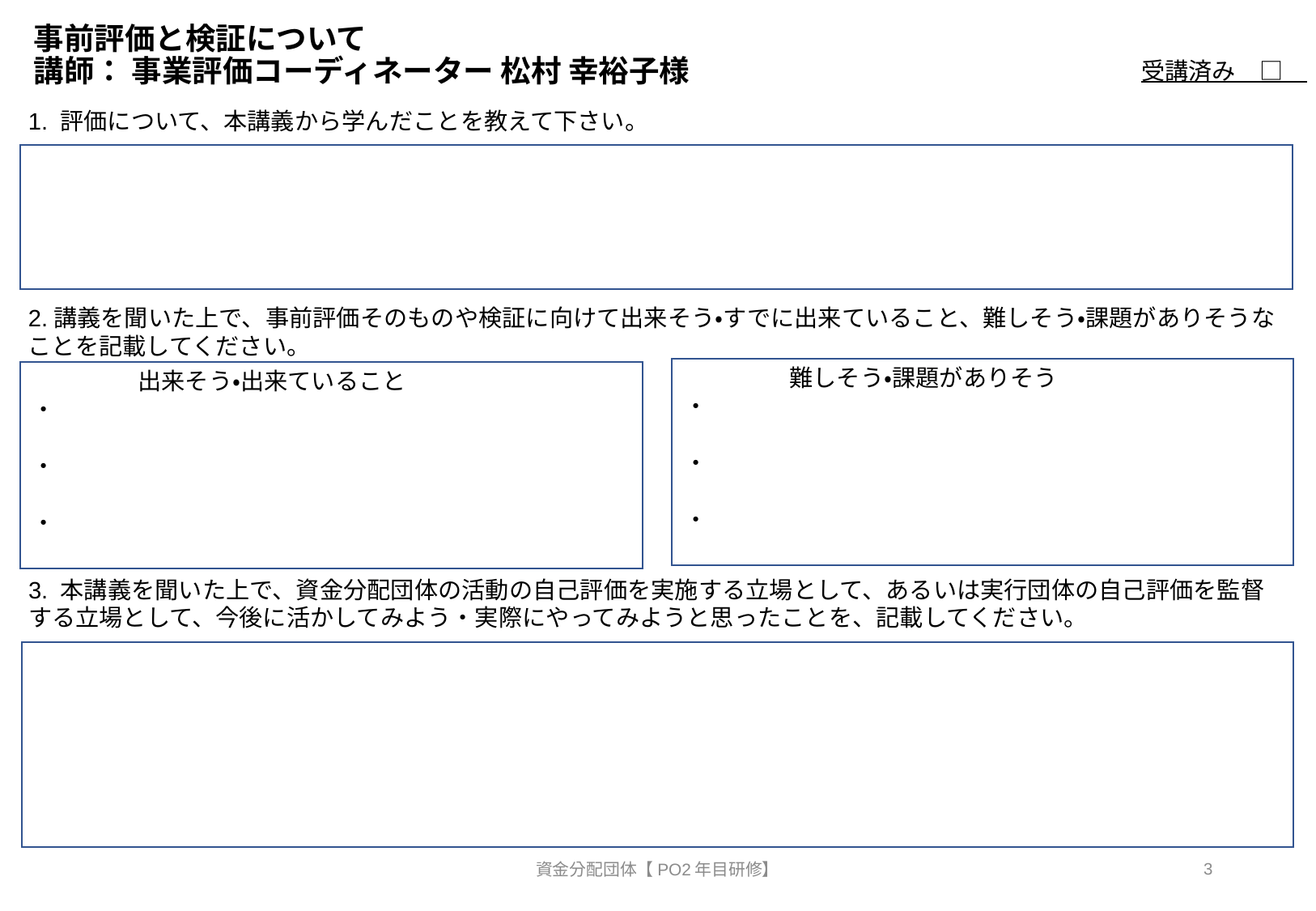

# 事前評価と検証について 講師： 事業評価コーディネーター 松村 幸裕子様
受講済み　□
1. 評価について、本講義から学んだことを教えて下さい。

2.講義を聞いた上で、事前評価そのものや検証に向けて出来そう・すでに出来ていること、難しそう・課題がありそうなことを記載してください。
難しそう・課題がありそう
・

・

・

出来そう・出来ていること
・

・

・

3. 本講義を聞いた上で、資金分配団体の活動の自己評価を実施する立場として、あるいは実行団体の自己評価を監督する立場として、今後に活かしてみよう・実際にやってみようと思ったことを、記載してください。

資金分配団体【PO2年目研修】
3